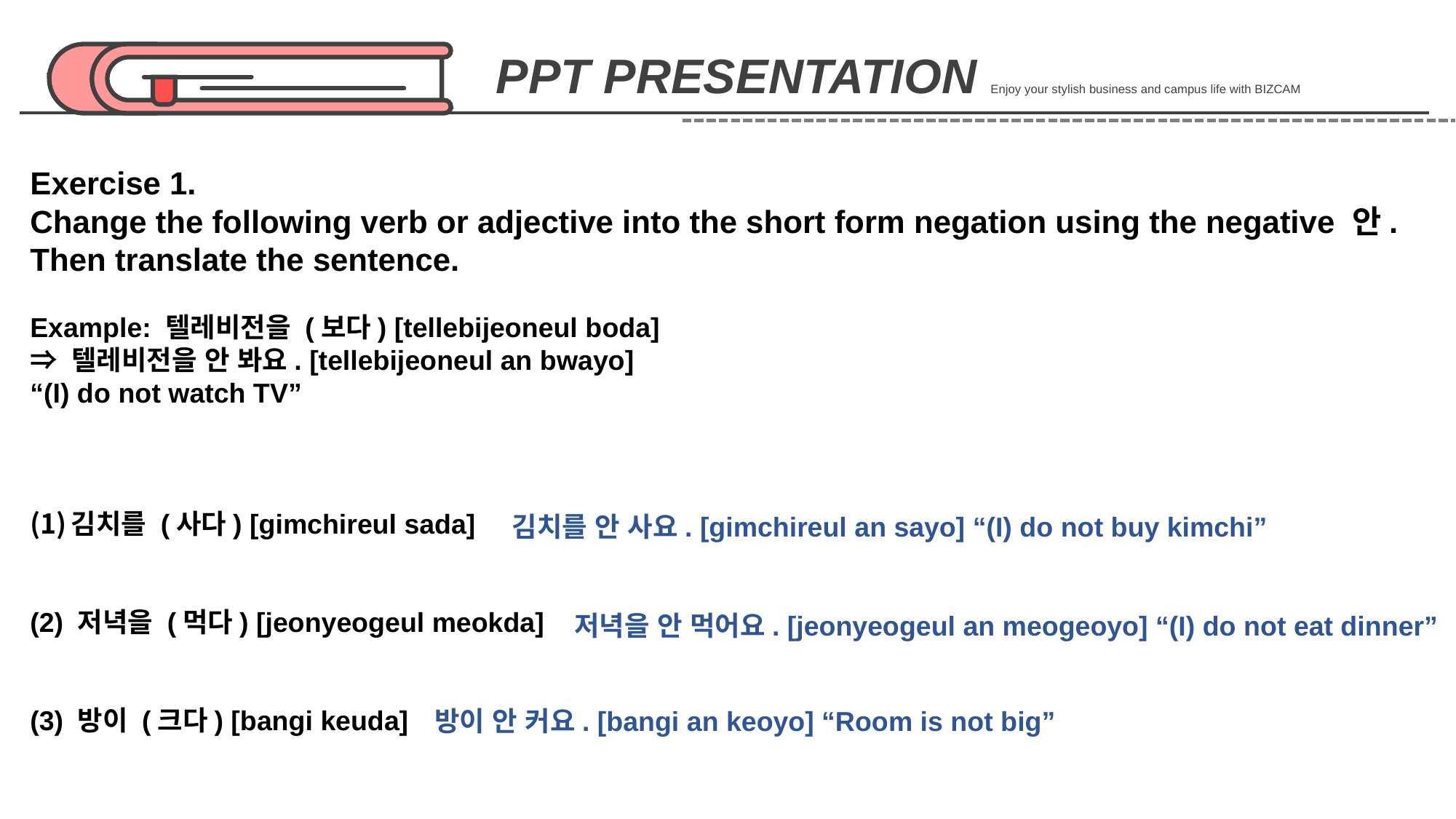

PPT PRESENTATION Enjoy your stylish business and campus life with BIZCAM

Exercise 1.
Change the following verb or adjective into the short form negation using the negative 안.
Then translate the sentence.

Example: 텔레비전을 (보다) [tellebijeoneul boda]
⇒ 텔레비전을 안 봐요. [tellebijeoneul an bwayo]
“(I) do not watch TV”

김치를 (사다) [gimchireul sada]

(2) 저녁을 (먹다) [jeonyeogeul meokda]

(3) 방이 (크다) [bangi keuda]
김치를 안 사요. [gimchireul an sayo] “(I) do not buy kimchi”
저녁을 안 먹어요. [jeonyeogeul an meogeoyo] “(I) do not eat dinner”
방이 안 커요. [bangi an keoyo] “Room is not big”